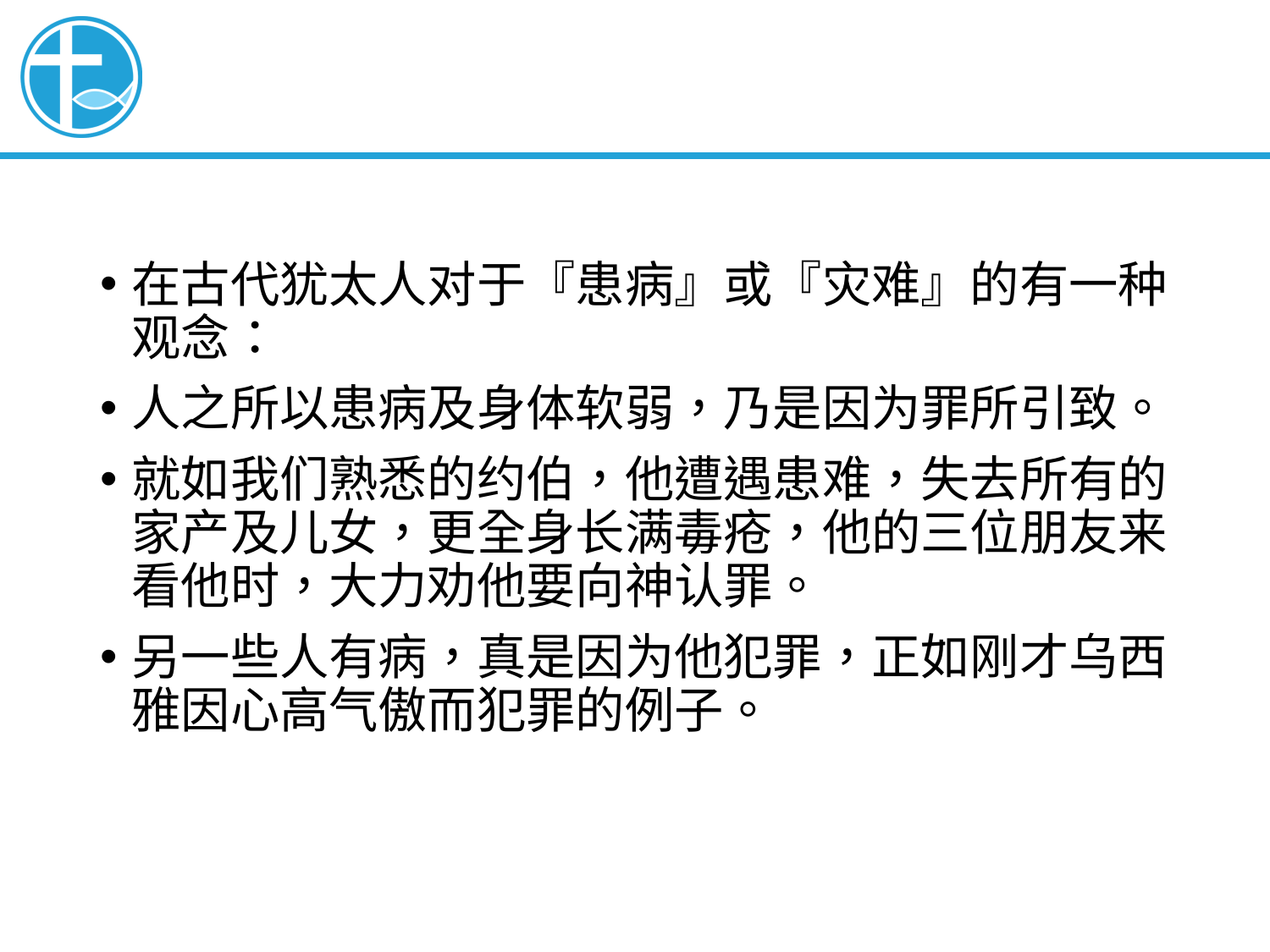

#
在古代犹太人对于『患病』或『灾难』的有一种观念：
人之所以患病及身体软弱，乃是因为罪所引致。
就如我们熟悉的约伯，他遭遇患难，失去所有的家产及儿女，更全身长满毒疮，他的三位朋友来看他时，大力劝他要向神认罪。
另一些人有病，真是因为他犯罪，正如刚才乌西雅因心高气傲而犯罪的例子。